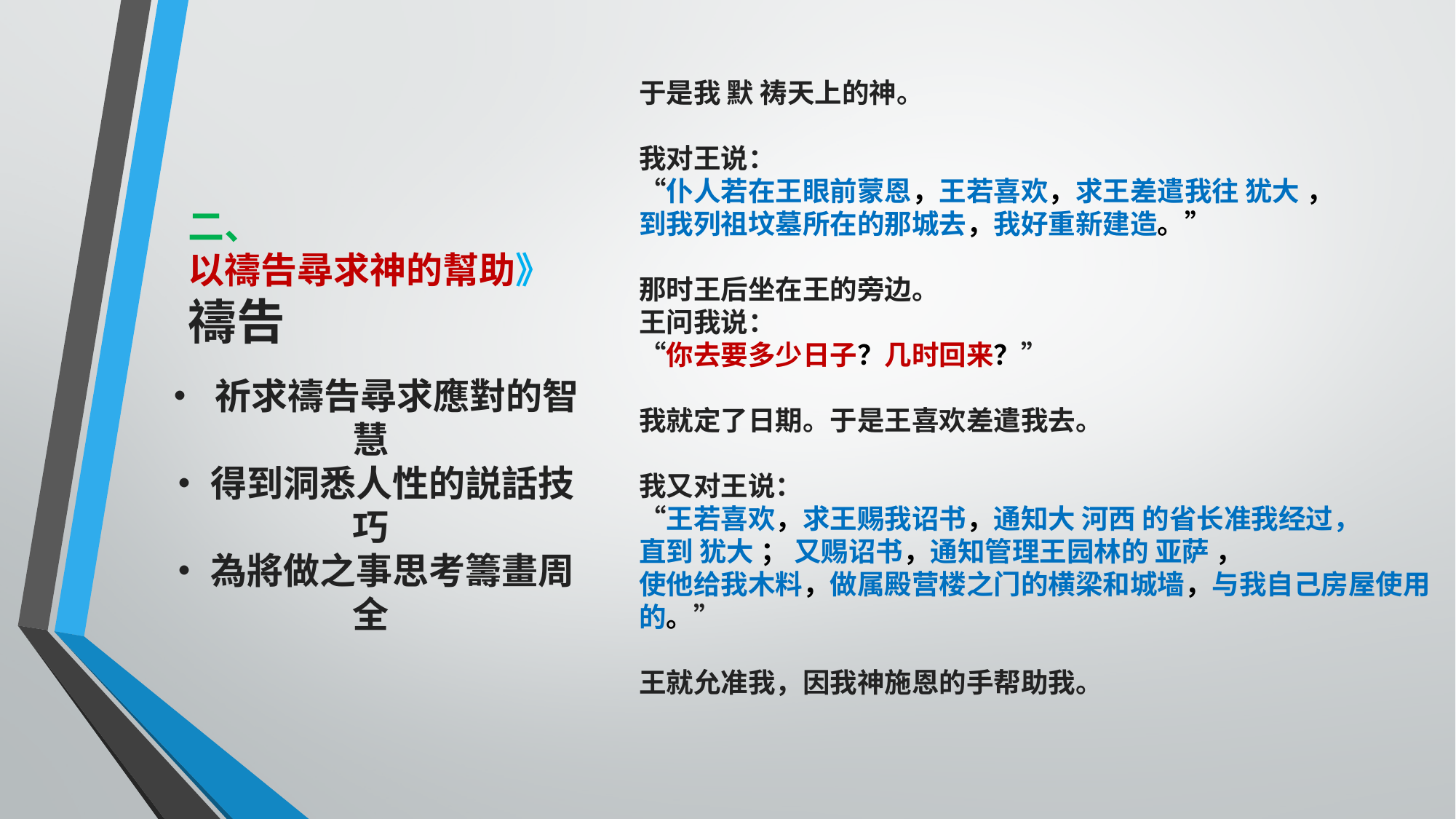

于是我 默 祷天上的神。
我对王说：
“仆人若在王眼前蒙恩，王若喜欢，求王差遣我往 犹大 ，
到我列祖坟墓所在的那城去，我好重新建造。”
那时王后坐在王的旁边。
王问我说：
“你去要多少日子？几时回来？”
我就定了日期。于是王喜欢差遣我去。
我又对王说：
“王若喜欢，求王赐我诏书，通知大 河西 的省长准我经过，
直到 犹大 ； 又赐诏书，通知管理王园林的 亚萨 ，
使他给我木料，做属殿营楼之门的横梁和城墙，与我自己房屋使用的。”
王就允准我，因我神施恩的手帮助我。
# 二、 以禱告尋求神的幫助》 禱告
• 祈求禱告尋求應對的智慧
• 得到洞悉人性的説話技巧
• 為將做之事思考籌畫周全